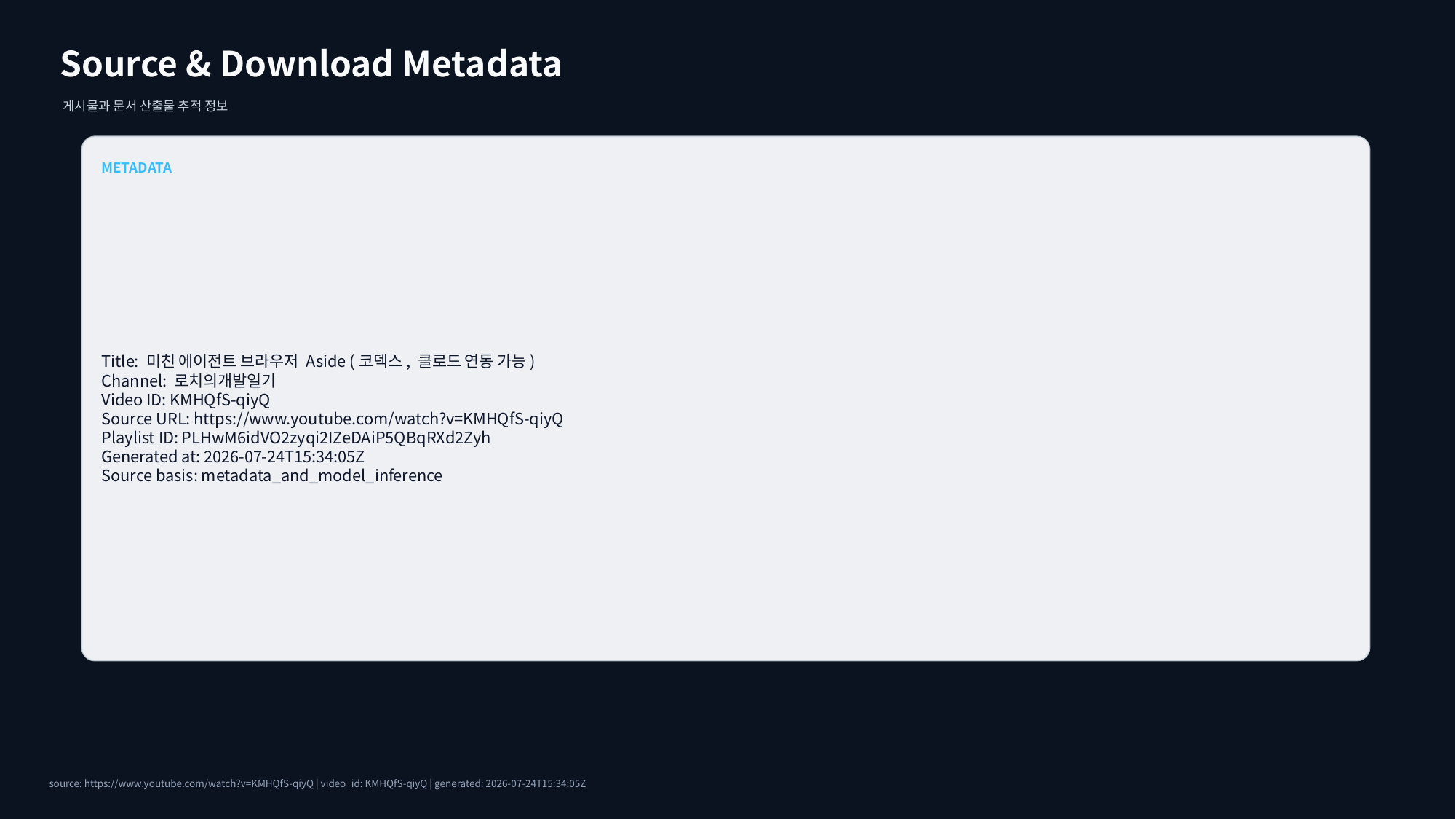

Source & Download Metadata
게시물과 문서 산출물 추적 정보

METADATA
Title: 미친 에이전트 브라우저 Aside (코덱스, 클로드 연동 가능)
Channel: 로치의개발일기
Video ID: KMHQfS-qiyQ
Source URL: https://www.youtube.com/watch?v=KMHQfS-qiyQ
Playlist ID: PLHwM6idVO2zyqi2IZeDAiP5QBqRXd2Zyh
Generated at: 2026-07-24T15:34:05Z
Source basis: metadata_and_model_inference
source: https://www.youtube.com/watch?v=KMHQfS-qiyQ | video_id: KMHQfS-qiyQ | generated: 2026-07-24T15:34:05Z